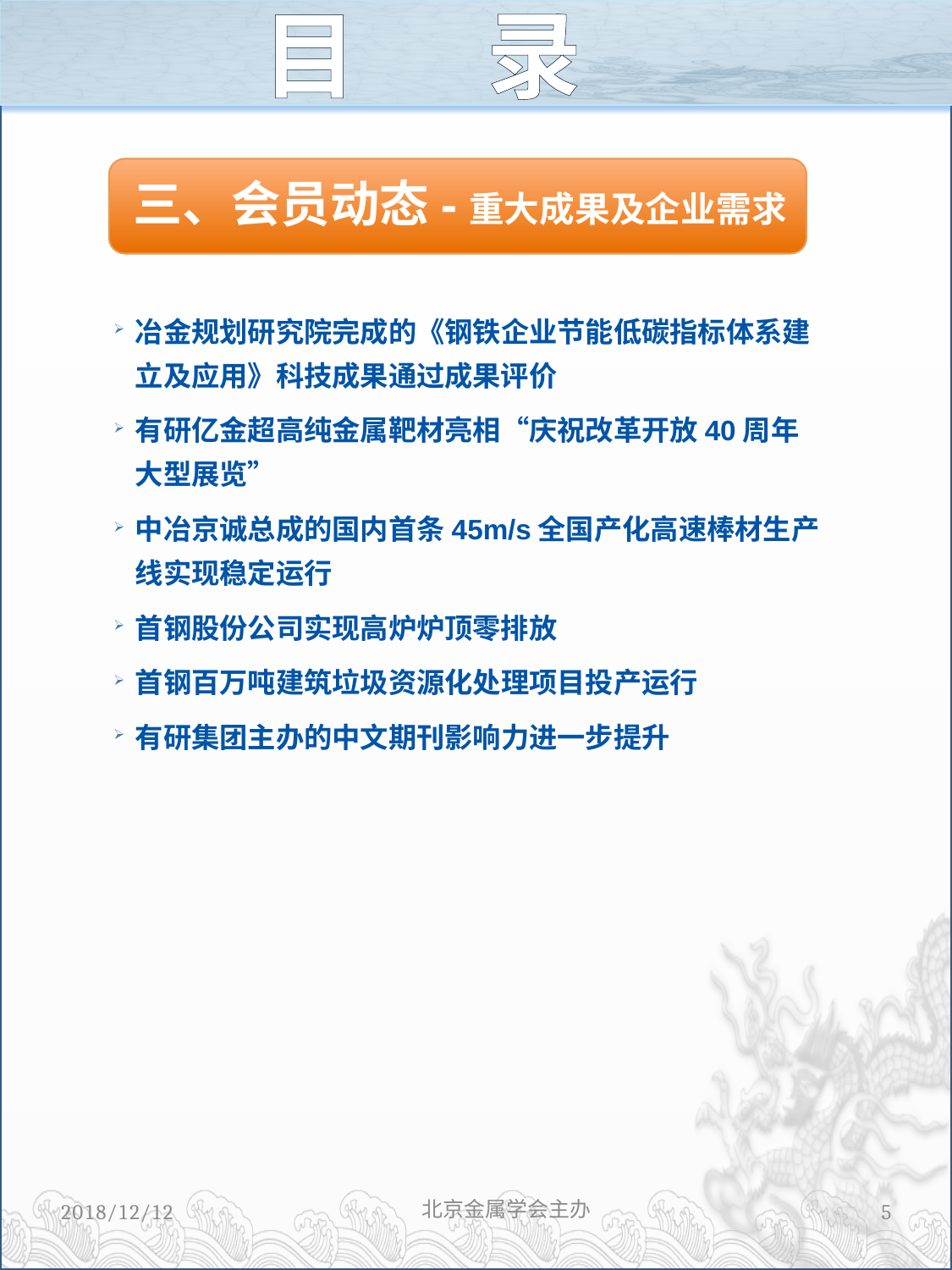

目      录
三、会员动态-重大成果及企业需求
冶金规划研究院完成的《钢铁企业节能低碳指标体系建立及应用》科技成果通过成果评价
有研亿金超高纯金属靶材亮相“庆祝改革开放40周年大型展览”
中冶京诚总成的国内首条45m/s全国产化高速棒材生产线实现稳定运行
首钢股份公司实现高炉炉顶零排放
首钢百万吨建筑垃圾资源化处理项目投产运行
有研集团主办的中文期刊影响力进一步提升

#
北京金属学会主办
2018/12/12

5